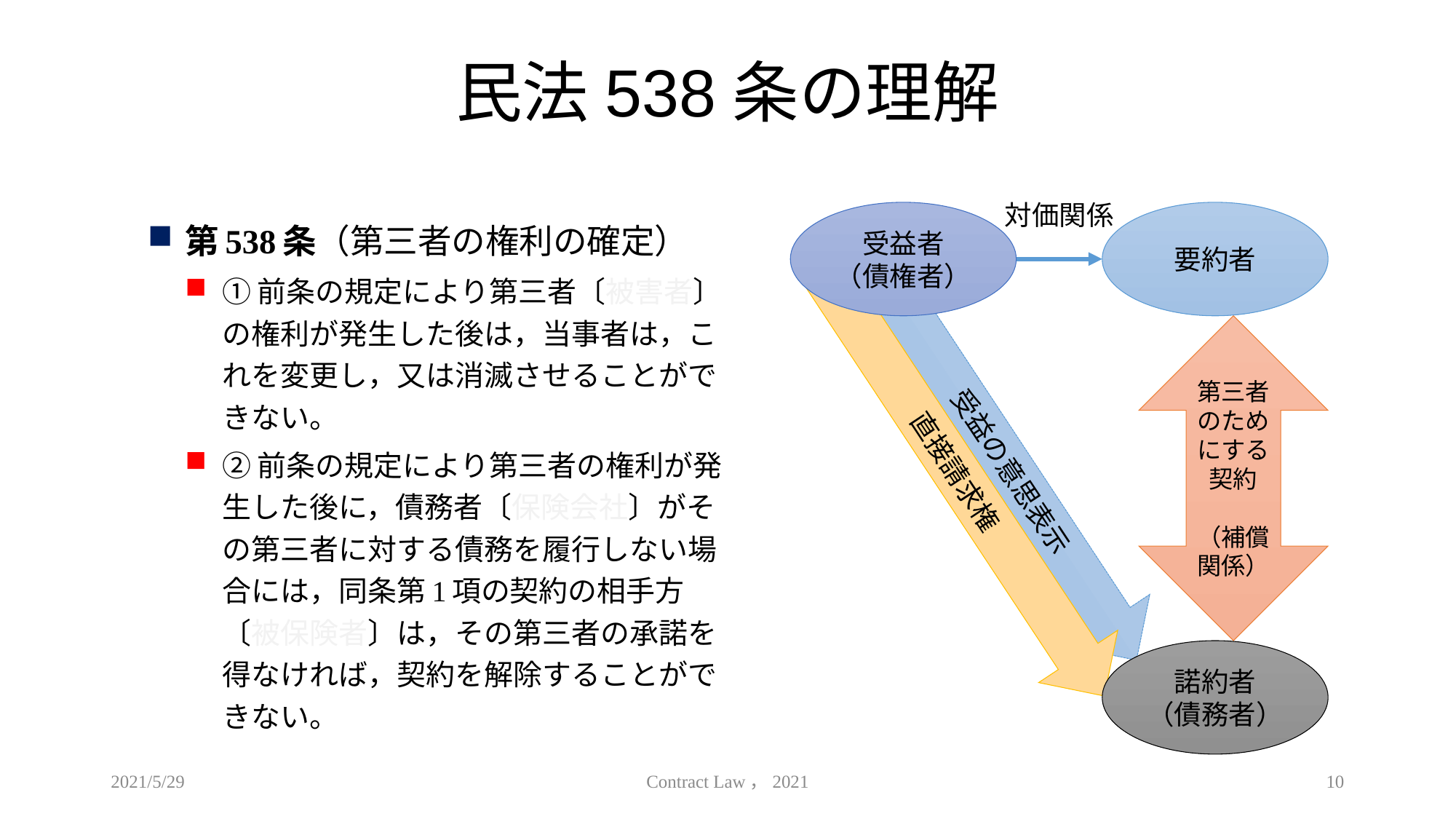

# 民法538条の理解
対価関係
受益者
（債権者）
要約者
第538条（第三者の権利の確定）
①前条の規定により第三者〔被害者〕の権利が発生した後は，当事者は，これを変更し，又は消滅させることができない。
②前条の規定により第三者の権利が発生した後に，債務者〔保険会社〕がその第三者に対する債務を履行しない場合には，同条第1項の契約の相手方〔被保険者〕は，その第三者の承諾を得なければ，契約を解除することができない。
第三者のためにする契約

（補償
関係）
直接請求権
受益の意思表示
諾約者
（債務者）
2021/5/29
Contract Law，2021
10